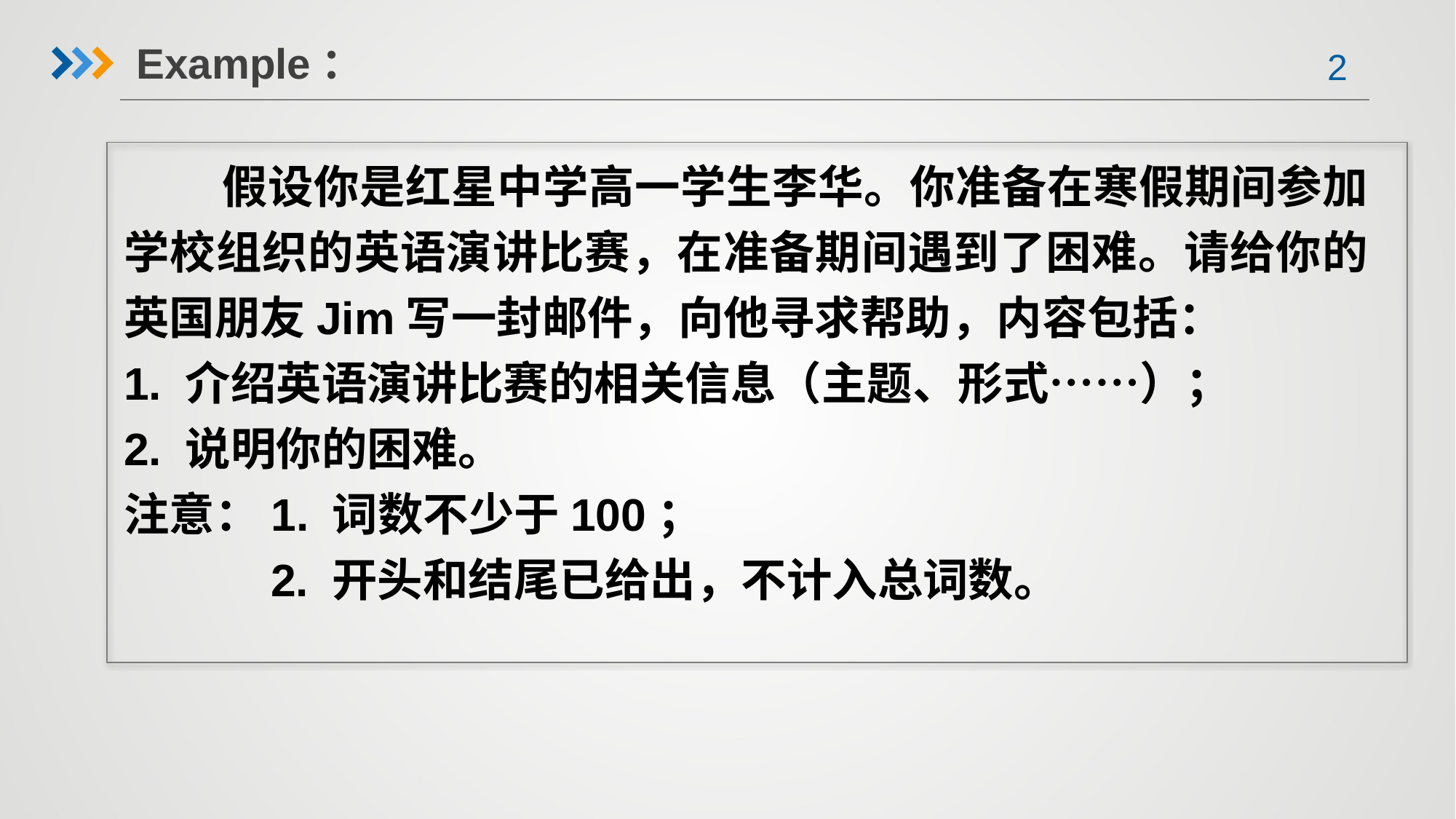

Example：

        假设你是红星中学高一学生李华。你准备在寒假期间参加学校组织的英语演讲比赛，在准备期间遇到了困难。请给你的英国朋友Jim写一封邮件，向他寻求帮助，内容包括：
1. 介绍英语演讲比赛的相关信息（主题、形式……）；
2. 说明你的困难。
注意：1. 词数不少于100；
      	   2. 开头和结尾已给出，不计入总词数。